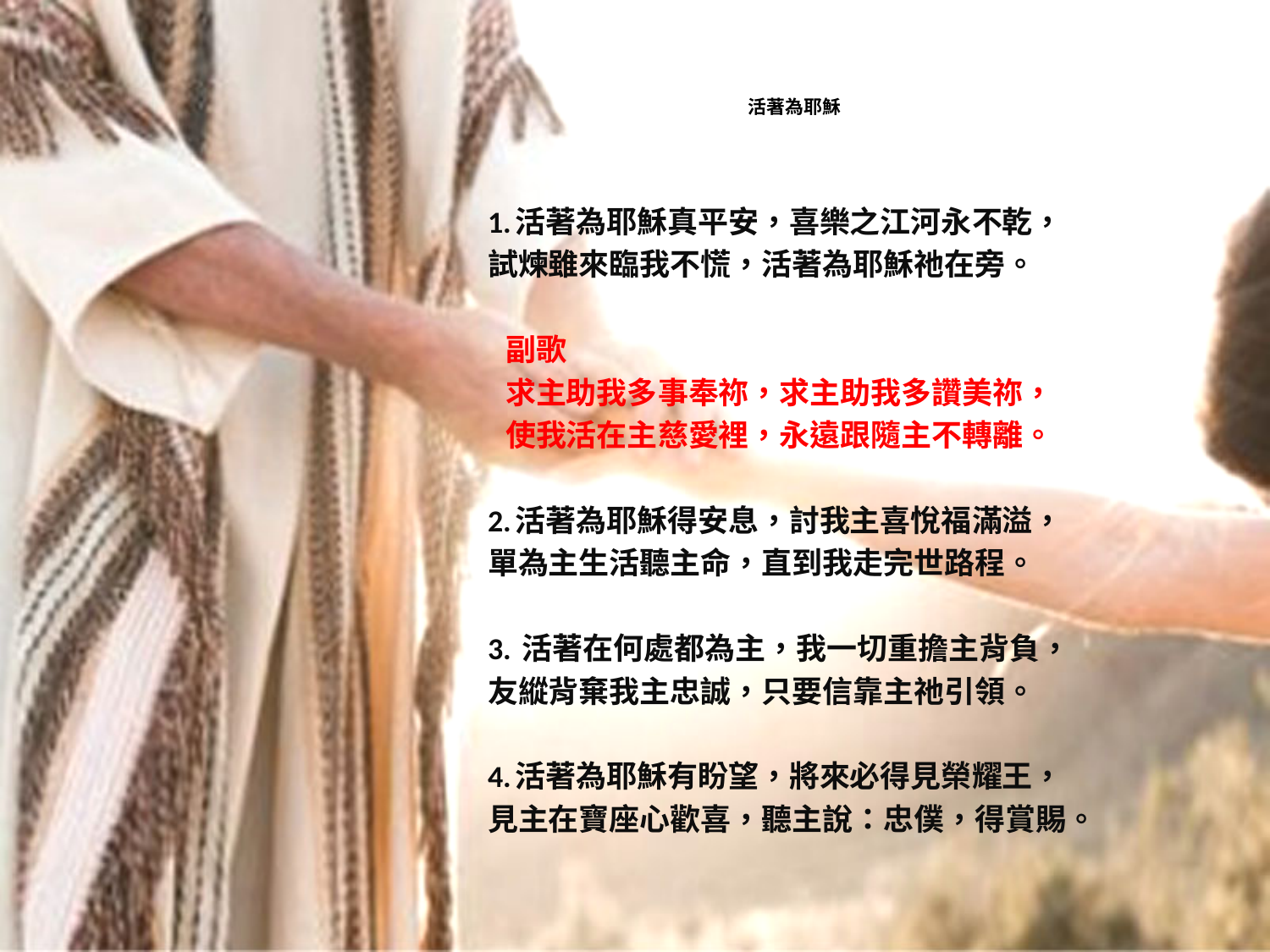

# 活著為耶穌
1.活著為耶穌真平安，喜樂之江河永不乾，
試煉雖來臨我不慌，活著為耶穌祂在旁。

  副歌
  求主助我多事奉祢，求主助我多讚美祢，
  使我活在主慈愛裡，永遠跟隨主不轉離。

2.活著為耶穌得安息，討我主喜悅福滿溢，
單為主生活聽主命，直到我走完世路程。

3. 活著在何處都為主，我一切重擔主背負，
友縱背棄我主忠誠，只要信靠主祂引領。

4.活著為耶穌有盼望，將來必得見榮耀王，
見主在寶座心歡喜，聽主說：忠僕，得賞賜。